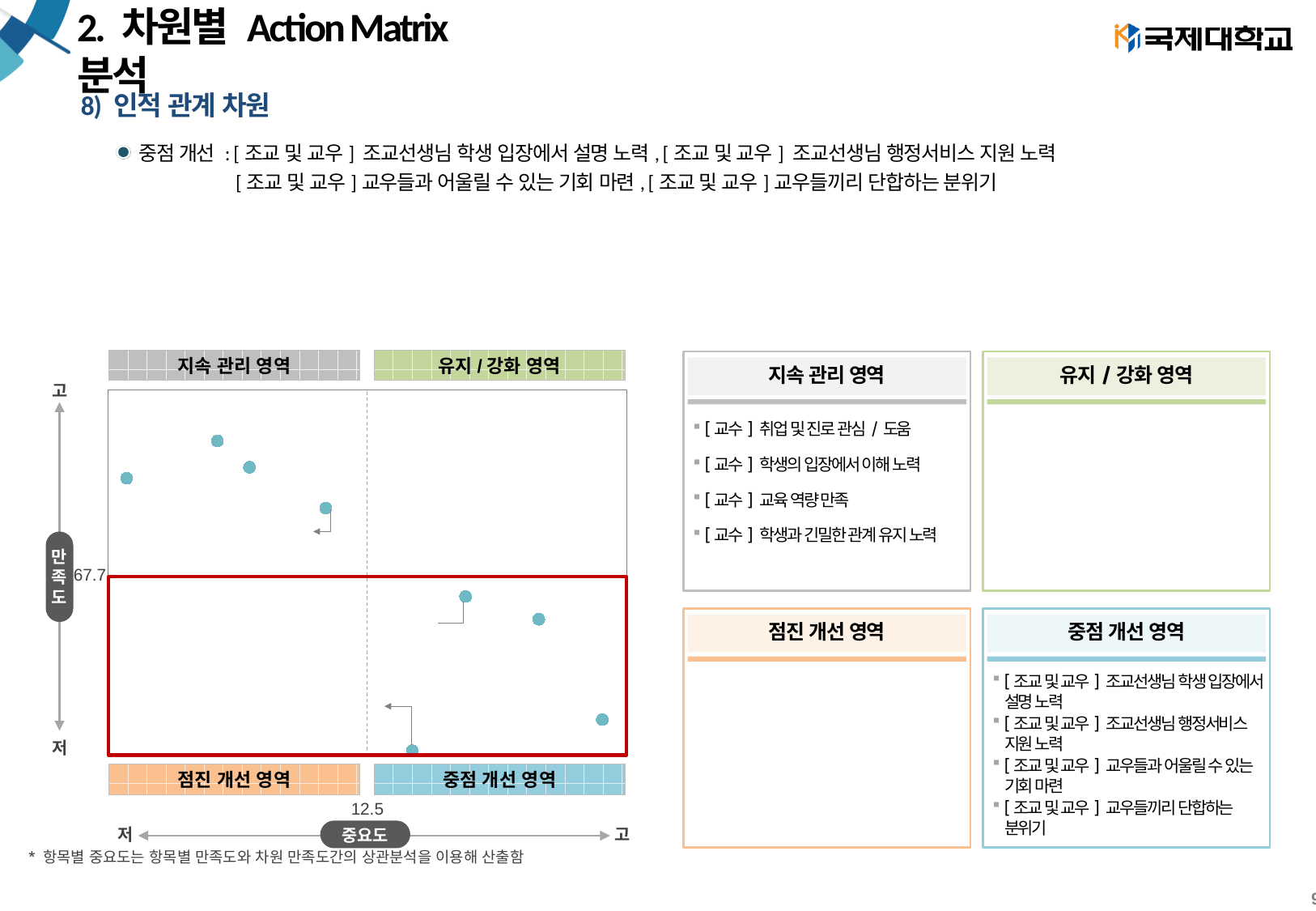

# 2. 차원별 Action Matrix 분석
8) 인적 관계 차원
중점 개선 : [조교 및 교우] 조교선생님 학생 입장에서 설명 노력, [조교 및 교우] 조교선생님 행정서비스 지원 노력
                   [조교 및 교우]교우들과 어울릴 수 있는 기회 마련, [조교 및 교우]교우들끼리 단합하는 분위기

### Chart

| Category | Y축 |
|---|---|
지속 관리 영역
유지/강화 영역

지속 관리 영역

유지/강화 영역

고
만
족
도
저
[교수] 취업 및 진로 관심/도움
[교수] 학생의 입장에서 이해 노력
[교수] 교육 역량 만족
[교수] 학생과 긴밀한 관계 유지 노력

67.7

점진 개선 영역

중점 개선 영역

[조교 및 교우] 조교선생님 학생 입장에서 설명 노력
[조교 및 교우] 조교선생님 행정서비스 지원 노력
[조교 및 교우] 교우들과 어울릴 수 있는 기회 마련
[조교 및 교우] 교우들끼리 단합하는 분위기

점진 개선 영역
중점 개선 영역
12.5
중요도
저
고
* 항목별 중요도는 항목별 만족도와 차원 만족도간의 상관분석을 이용해 산출함